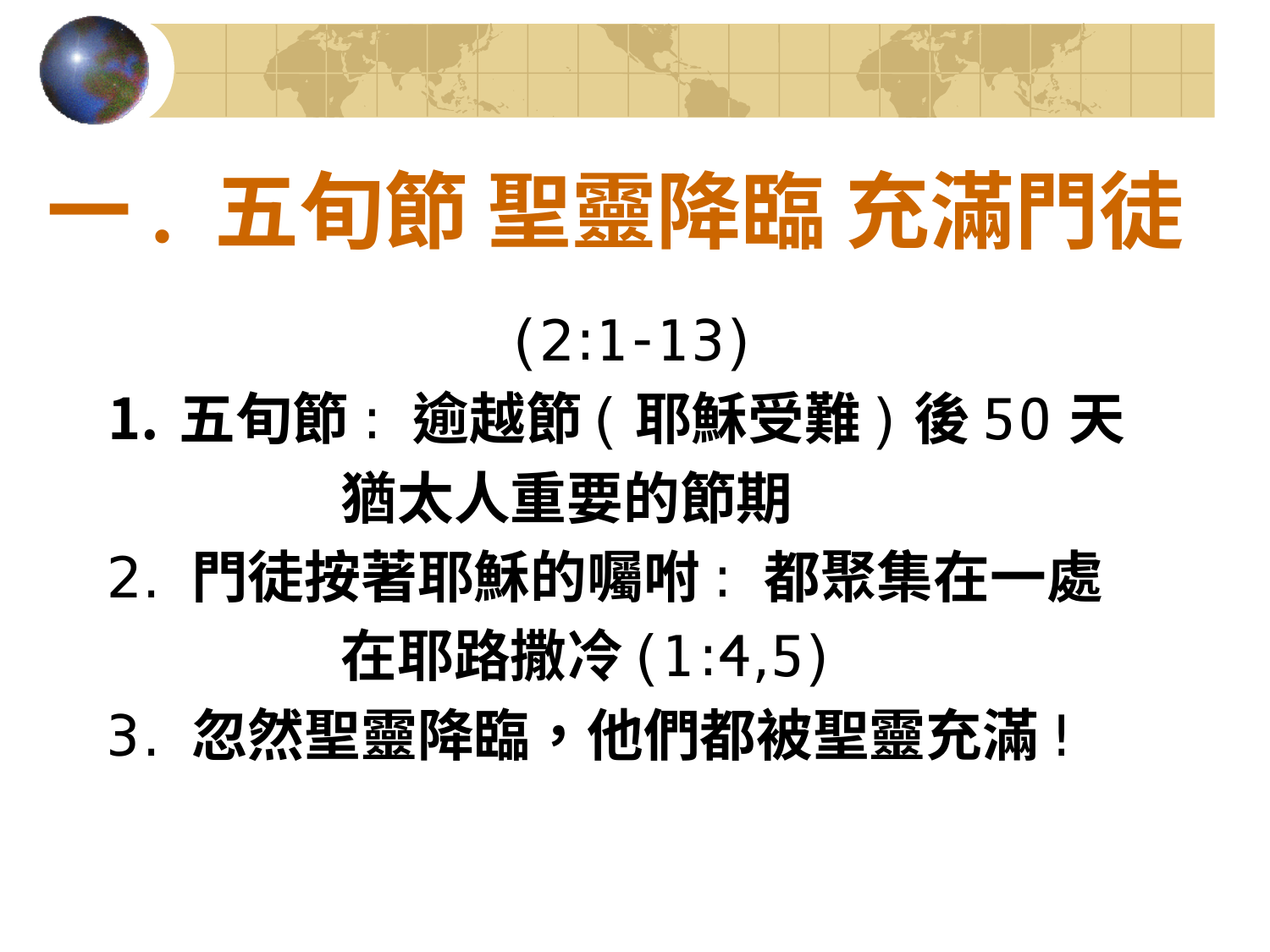

# 一. 五旬節 聖靈降臨 充滿門徒
(2:1-13)
五旬節: 逾越節(耶穌受難)後50天
                 猶太人重要的節期
2. 門徒按著耶穌的囑咐: 都聚集在一處
                 在耶路撒冷(1:4,5)
3. 忽然聖靈降臨，他們都被聖靈充滿!